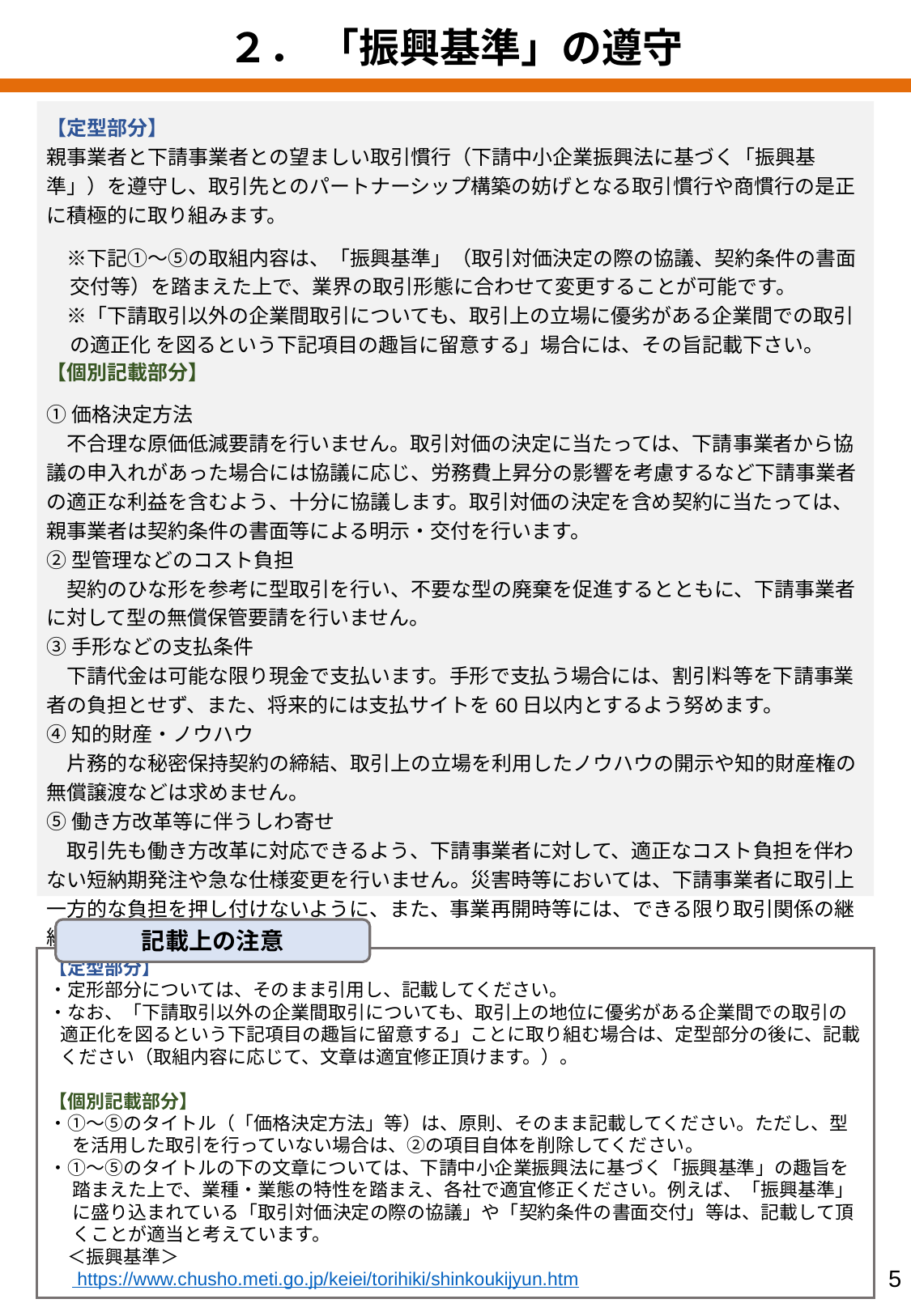

２． 「振興基準」の遵守
【定型部分】
親事業者と下請事業者との望ましい取引慣行（下請中小企業振興法に基づく「振興基準」）を遵守し、取引先とのパートナーシップ構築の妨げとなる取引慣行や商慣行の是正に積極的に取り組みます。

　※下記①～⑤の取組内容は、「振興基準」（取引対価決定の際の協議、契約条件の書面交付等）を踏まえた上で、業界の取引形態に合わせて変更することが可能です。
　※「下請取引以外の企業間取引についても、取引上の立場に優劣がある企業間での取引の適正化 を図るという下記項目の趣旨に留意する」場合には、その旨記載下さい。

【個別記載部分】

①価格決定方法
　不合理な原価低減要請を行いません。取引対価の決定に当たっては、下請事業者から協議の申入れがあった場合には協議に応じ、労務費上昇分の影響を考慮するなど下請事業者の適正な利益を含むよう、十分に協議します。取引対価の決定を含め契約に当たっては、親事業者は契約条件の書面等による明示・交付を行います。
②型管理などのコスト負担
　契約のひな形を参考に型取引を行い、不要な型の廃棄を促進するとともに、下請事業者に対して型の無償保管要請を行いません。
③手形などの支払条件
　下請代金は可能な限り現金で支払います。手形で支払う場合には、割引料等を下請事業者の負担とせず、また、将来的には支払サイトを60日以内とするよう努めます。
④知的財産・ノウハウ
　片務的な秘密保持契約の締結、取引上の立場を利用したノウハウの開示や知的財産権の無償譲渡などは求めません。
⑤働き方改革等に伴うしわ寄せ
　取引先も働き方改革に対応できるよう、下請事業者に対して、適正なコスト負担を伴わない短納期発注や急な仕様変更を行いません。災害時等においては、下請事業者に取引上一方的な負担を押し付けないように、また、事業再開時等には、できる限り取引関係の継続等に配慮します。
記載上の注意
【定型部分】
・定形部分については、そのまま引用し、記載してください。
・なお、「下請取引以外の企業間取引についても、取引上の地位に優劣がある企業間での取引の適正化を図るという下記項目の趣旨に留意する」ことに取り組む場合は、定型部分の後に、記載ください（取組内容に応じて、文章は適宜修正頂けます。）。

【個別記載部分】
・①～⑤のタイトル（「価格決定方法」等）は、原則、そのまま記載してください。ただし、型を活用した取引を行っていない場合は、②の項目自体を削除してください。
・①～⑤のタイトルの下の文章については、下請中小企業振興法に基づく「振興基準」の趣旨を踏まえた上で、業種・業態の特性を踏まえ、各社で適宜修正ください。例えば、「振興基準」に盛り込まれている「取引対価決定の際の協議」や「契約条件の書面交付」等は、記載して頂くことが適当と考えています。
　＜振興基準＞
　 https://www.chusho.meti.go.jp/keiei/torihiki/shinkoukijyun.htm
5
5